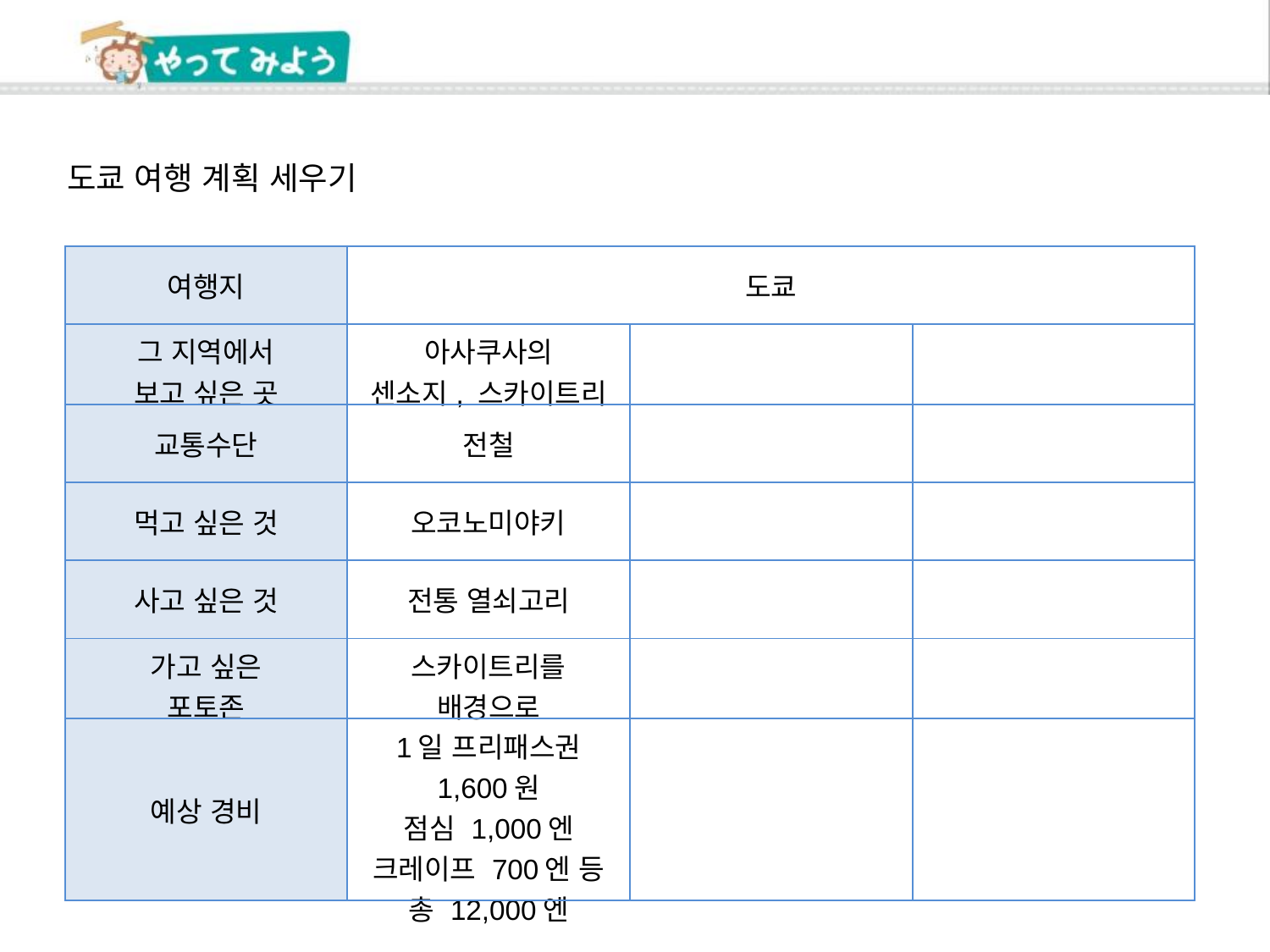

도쿄 여행 계획 세우기
| 여행지 | 도쿄 |  |  |
| --- | --- | --- | --- |
| 그 지역에서 보고 싶은 곳 | 아사쿠사의 센소지, 스카이트리 |  |  |
| 교통수단 | 전철 |  |  |
| 먹고 싶은 것 | 오코노미야키 |  |  |
| 사고 싶은 것 | 전통 열쇠고리 |  |  |
| 가고 싶은 포토존 | 스카이트리를 배경으로 |  |  |
| 예상 경비 | 1일 프리패스권 1,600원 점심 1,000엔 크레이프 700엔 등 총 12,000엔 |  |  |